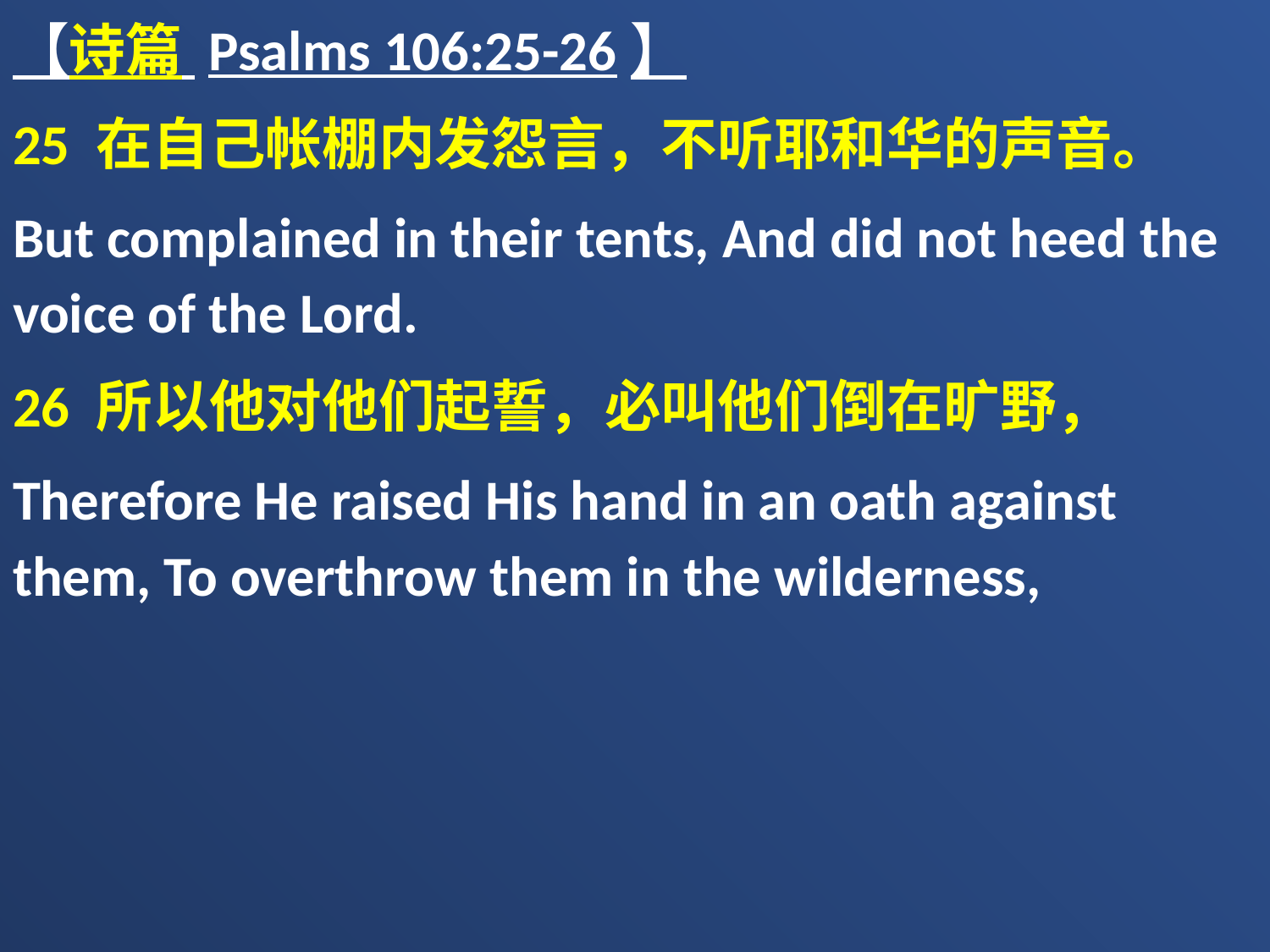

【诗篇 Psalms 106:25-26】
25 在自己帐棚内发怨言，不听耶和华的声音。
But complained in their tents, And did not heed the voice of the Lord.
26 所以他对他们起誓，必叫他们倒在旷野，
Therefore He raised His hand in an oath against them, To overthrow them in the wilderness,